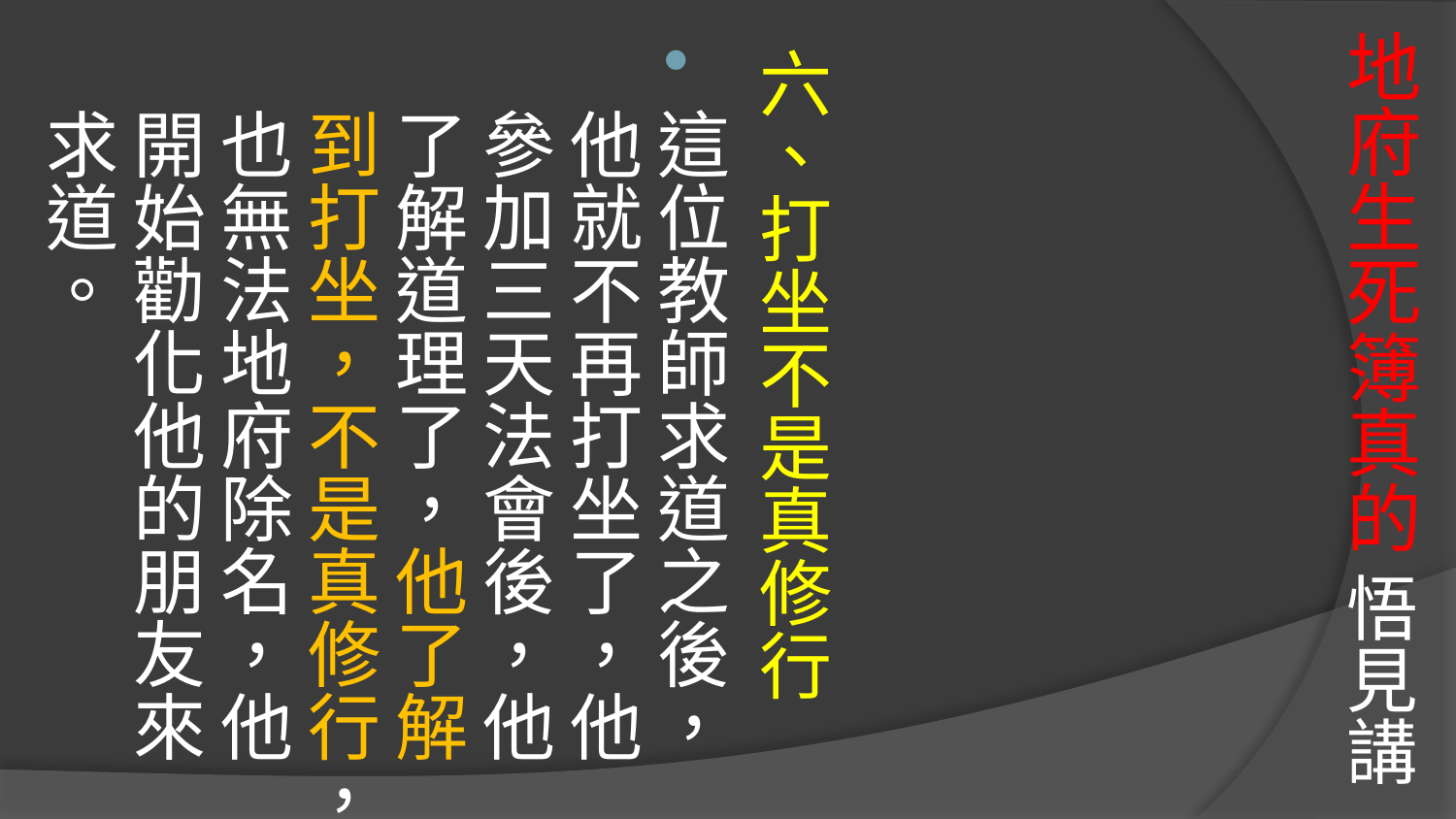

# 地府生死簿真的 悟見講
六、打坐不是真修行
這位教師求道之後，他就不再打坐了，他參加三天法會後，他了解道理了，他了解到打坐，不是真修行，也無法地府除名，他開始勸化他的朋友來求道。